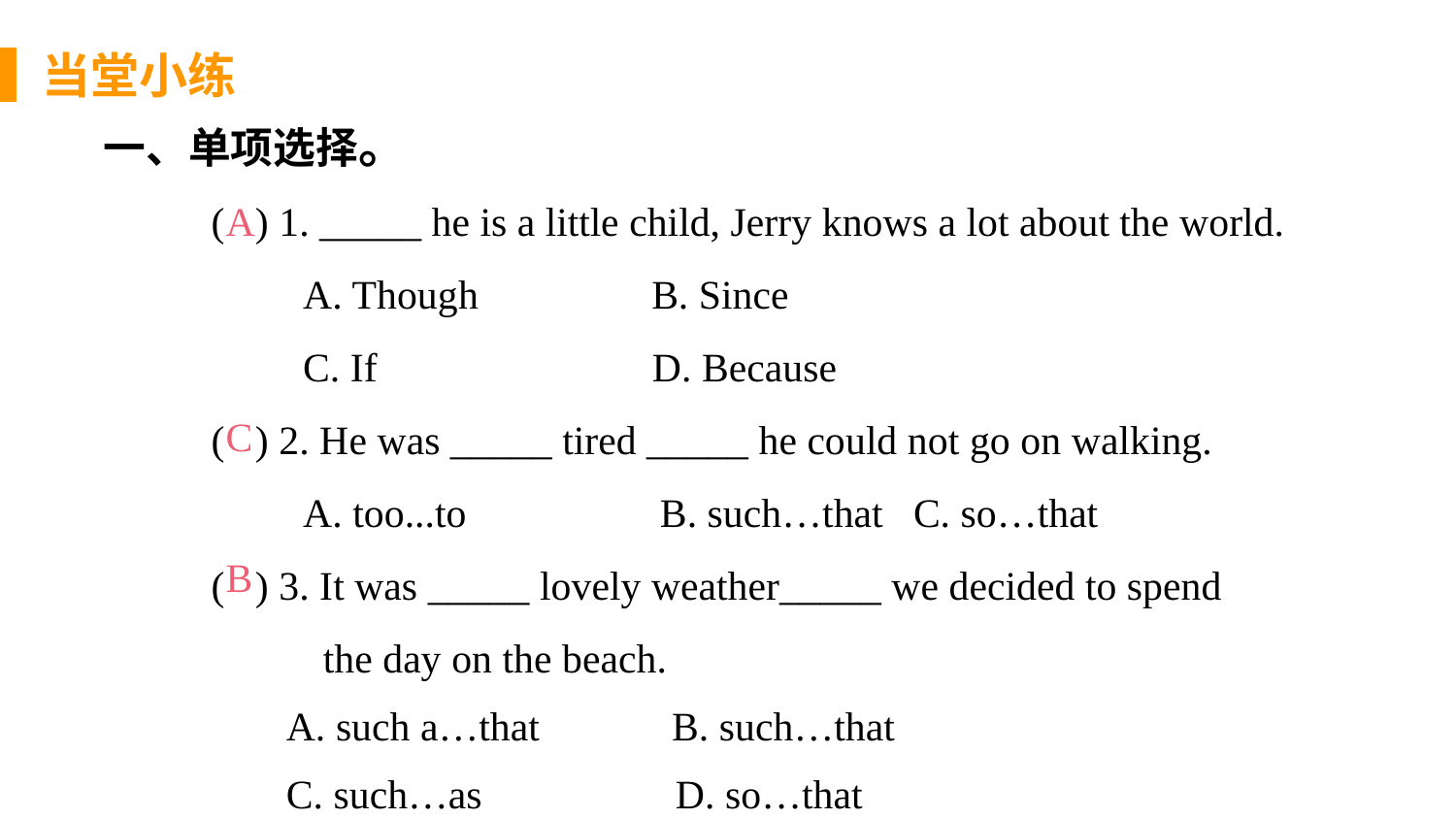

当堂小练

一、单项选择。
A
(   ) 1. _____ he is a little child, Jerry knows a lot about the world.
         A. Though                 B. Since
         C. If                           D. Because
(   ) 2. He was _____ tired _____ he could not go on walking.
         A. too...to                   B. such…that   C. so…that
(   ) 3. It was _____ lovely weather_____ we decided to spend
           the day on the beach.
  A. such a…that             B. such…that
  C. such…as                   D. so…that

C
B